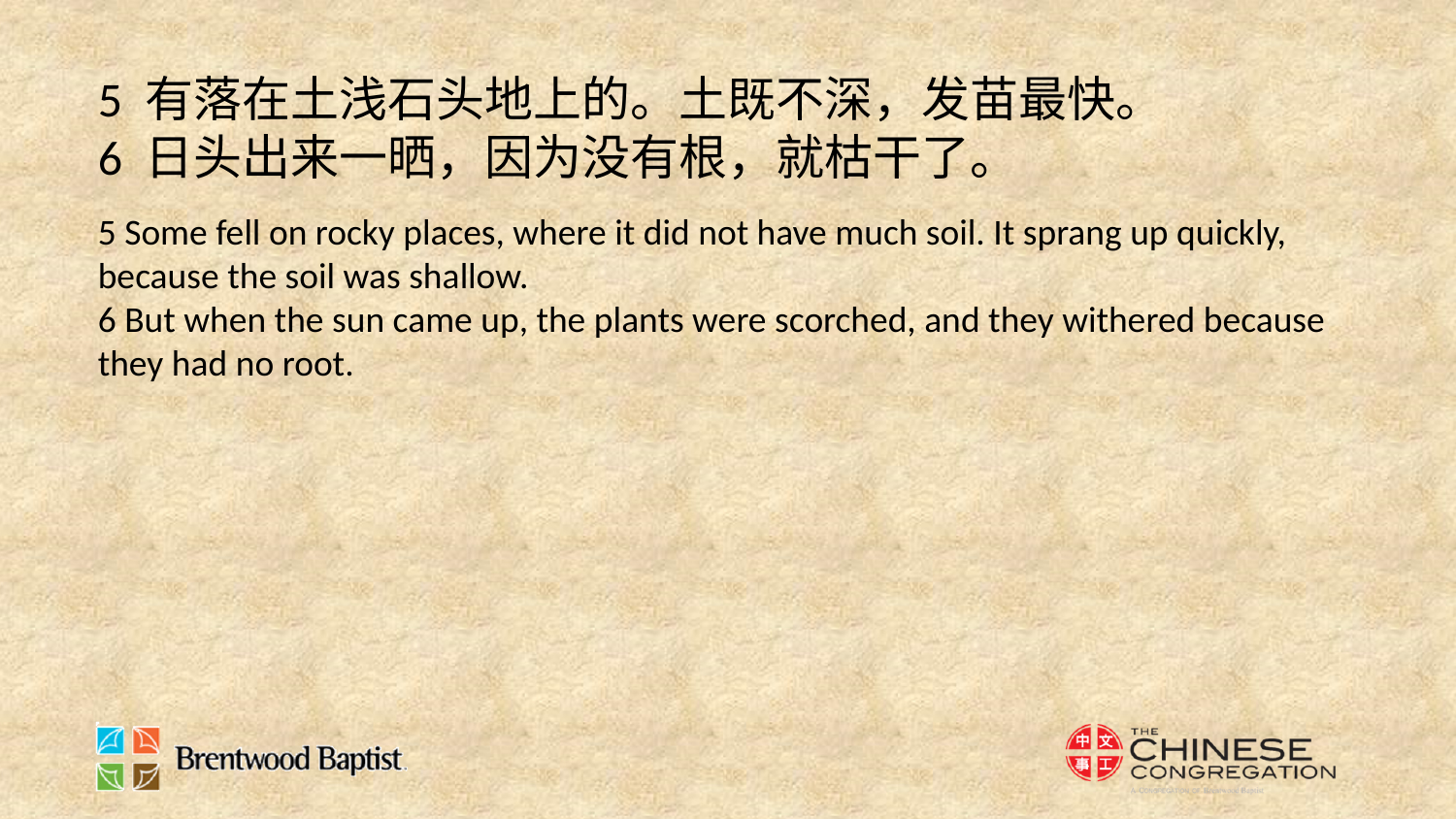

5 有落在土浅石头地上的。土既不深，发苗最快。
6 日头出来一晒，因为没有根，就枯干了。

5 Some fell on rocky places, where it did not have much soil. It sprang up quickly, because the soil was shallow.
6 But when the sun came up, the plants were scorched, and they withered because they had no root.